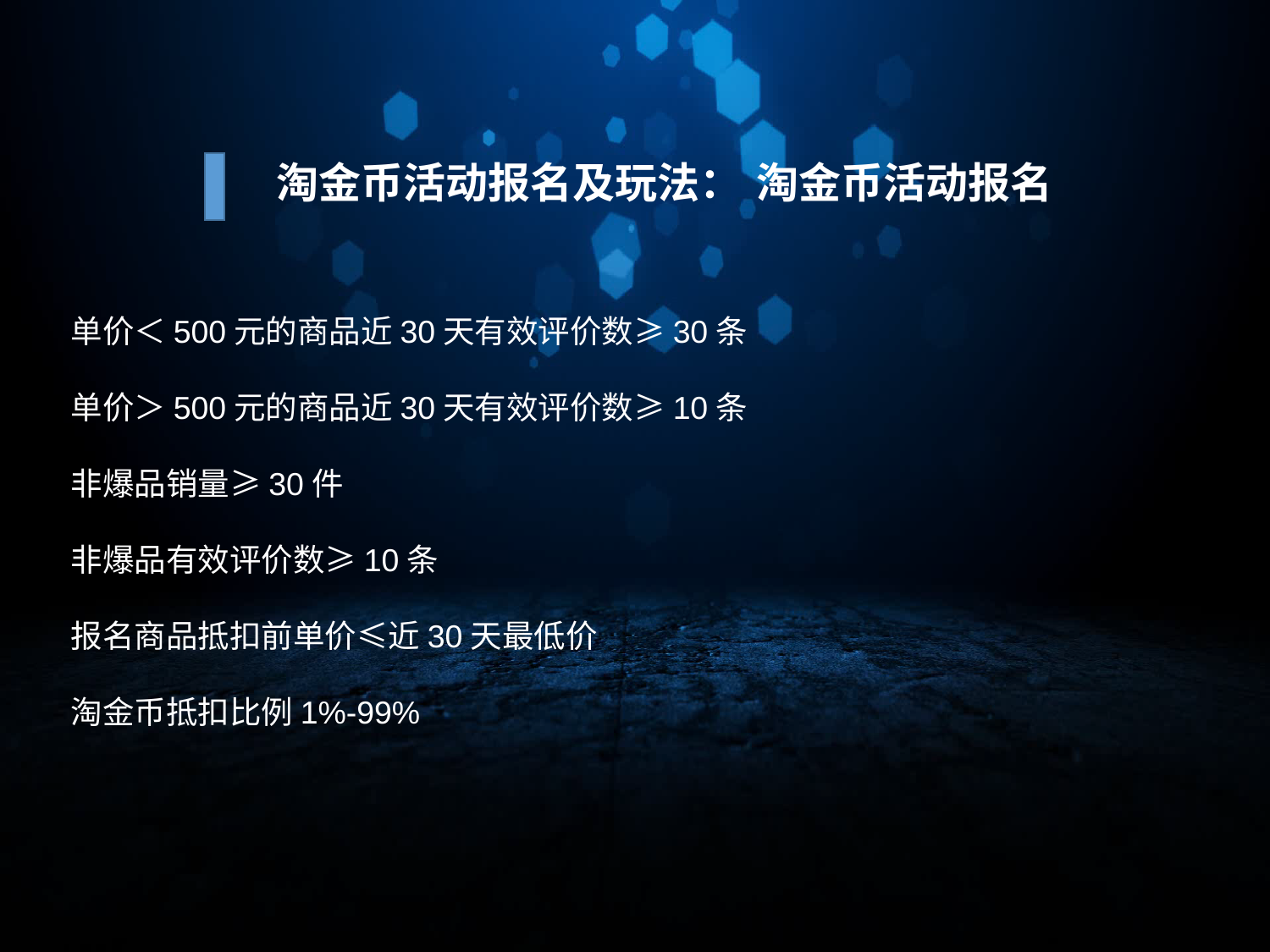

淘金币活动报名
淘金币活动报名及玩法：

单价＜500元的商品近30天有效评价数≥30条

单价＞500元的商品近30天有效评价数≥10条

非爆品销量≥30件

非爆品有效评价数≥10条

报名商品抵扣前单价≤近30天最低价

淘金币抵扣比例1%-99%